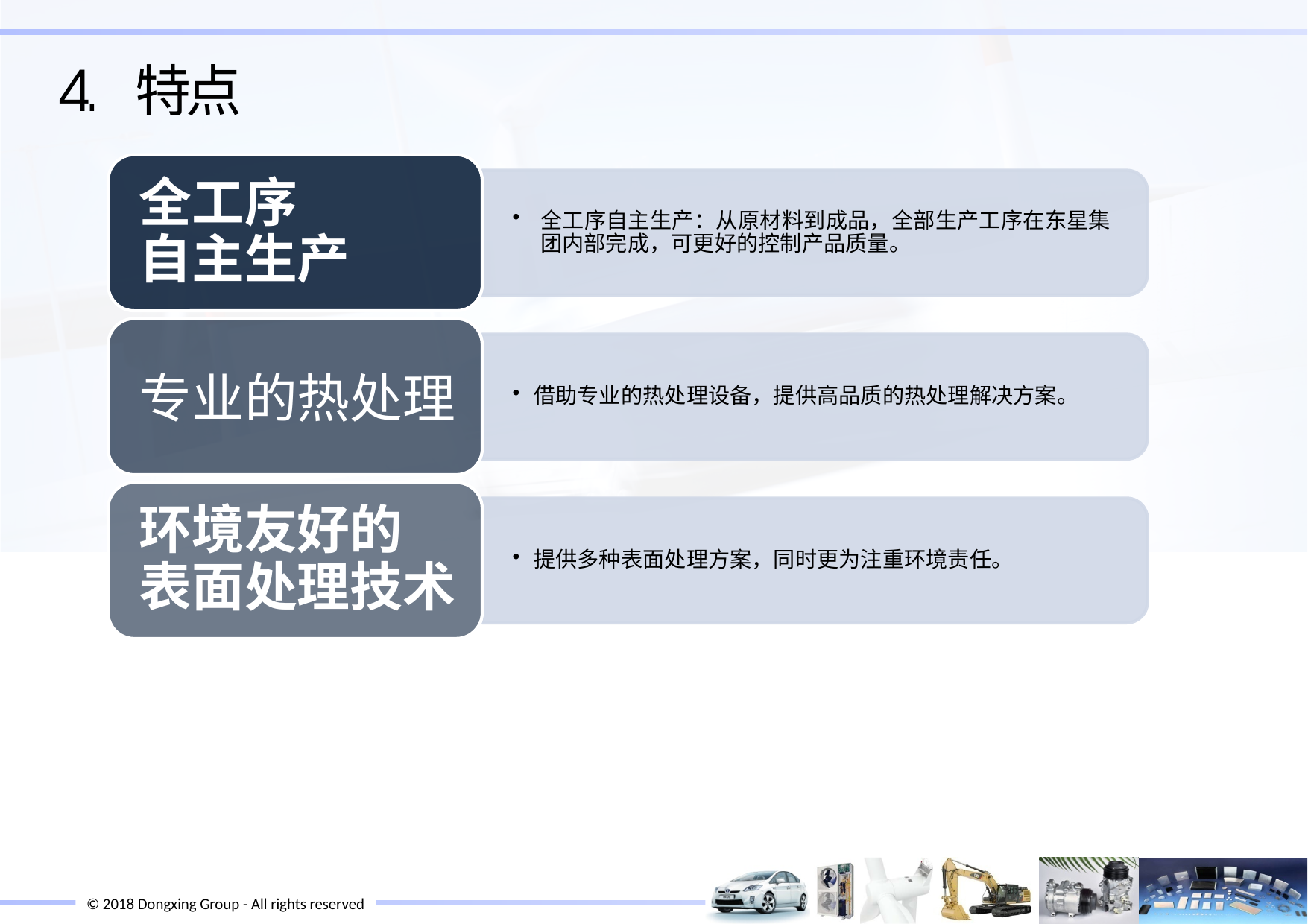

4.	 特点
全工序自主生产：从原材料到成品，全部生产工序在东星集团内部完成，可更好的控制产品质量。
全工序
自主生产
借助专业的热处理设备，提供高品质的热处理解决方案。
专业的热处理
提供多种表面处理方案，同时更为注重环境责任。
环境友好的
表面处理技术